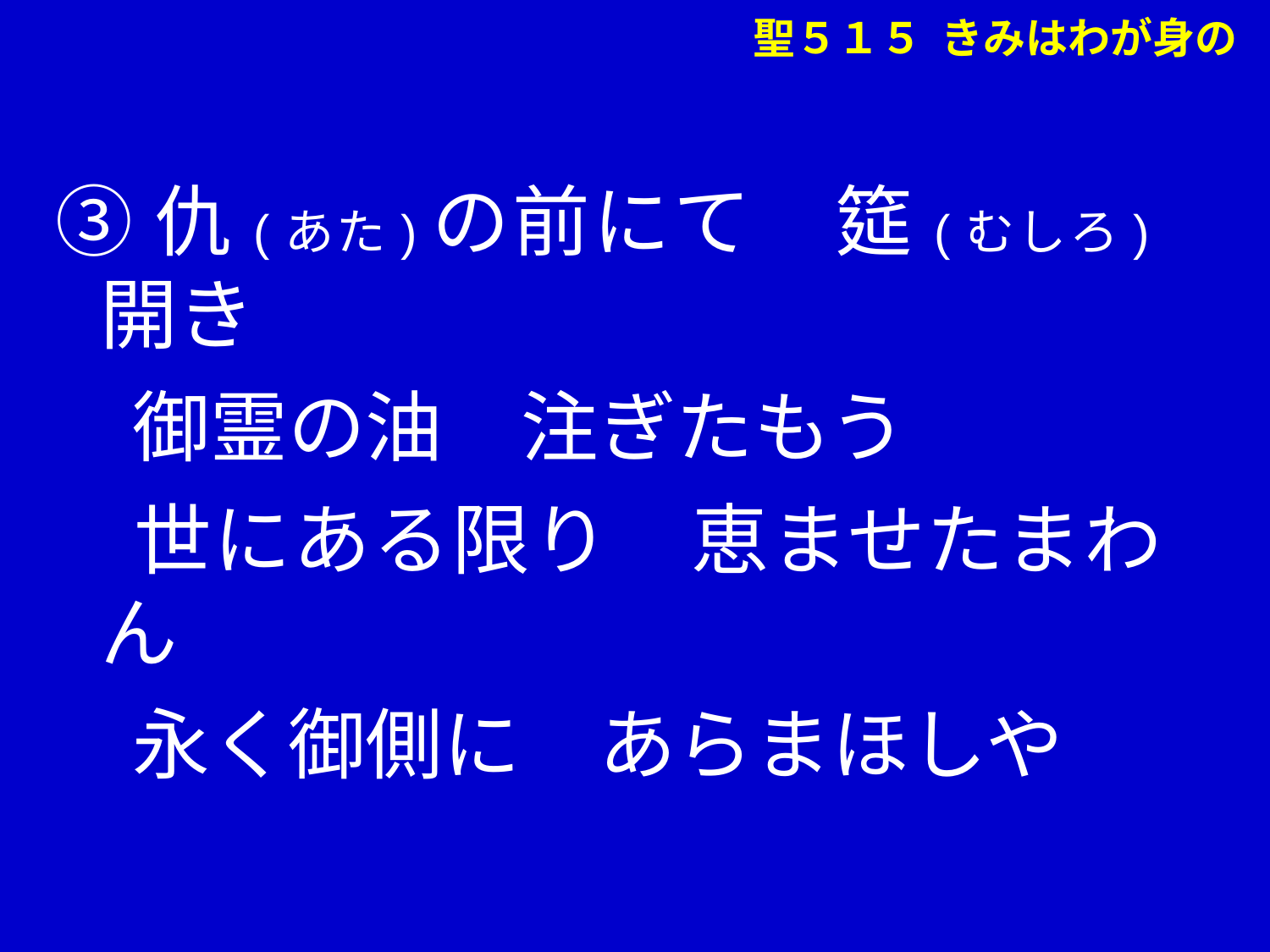

聖５１５  きみはわが身の
③仇(あた)の前にて　筵(むしろ)開き
　御霊の油　注ぎたもう
　世にある限り　恵ませたまわん
　永く御側に　あらまほしや